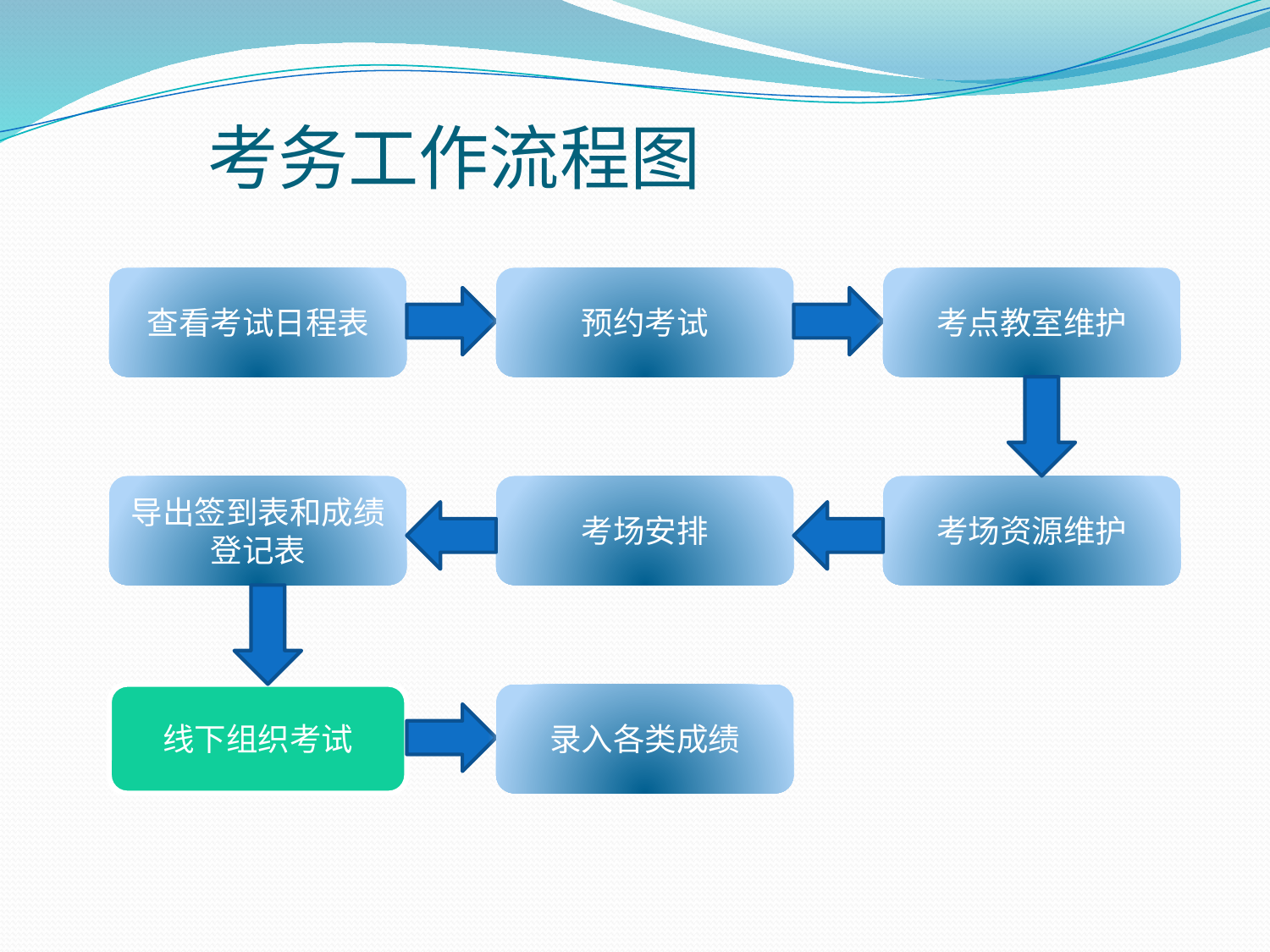

# 考务工作流程图
查看考试日程表
预约考试
考点教室维护

导出签到表和成绩登记表
考场安排

考场资源维护

线下组织考试
录入各类成绩